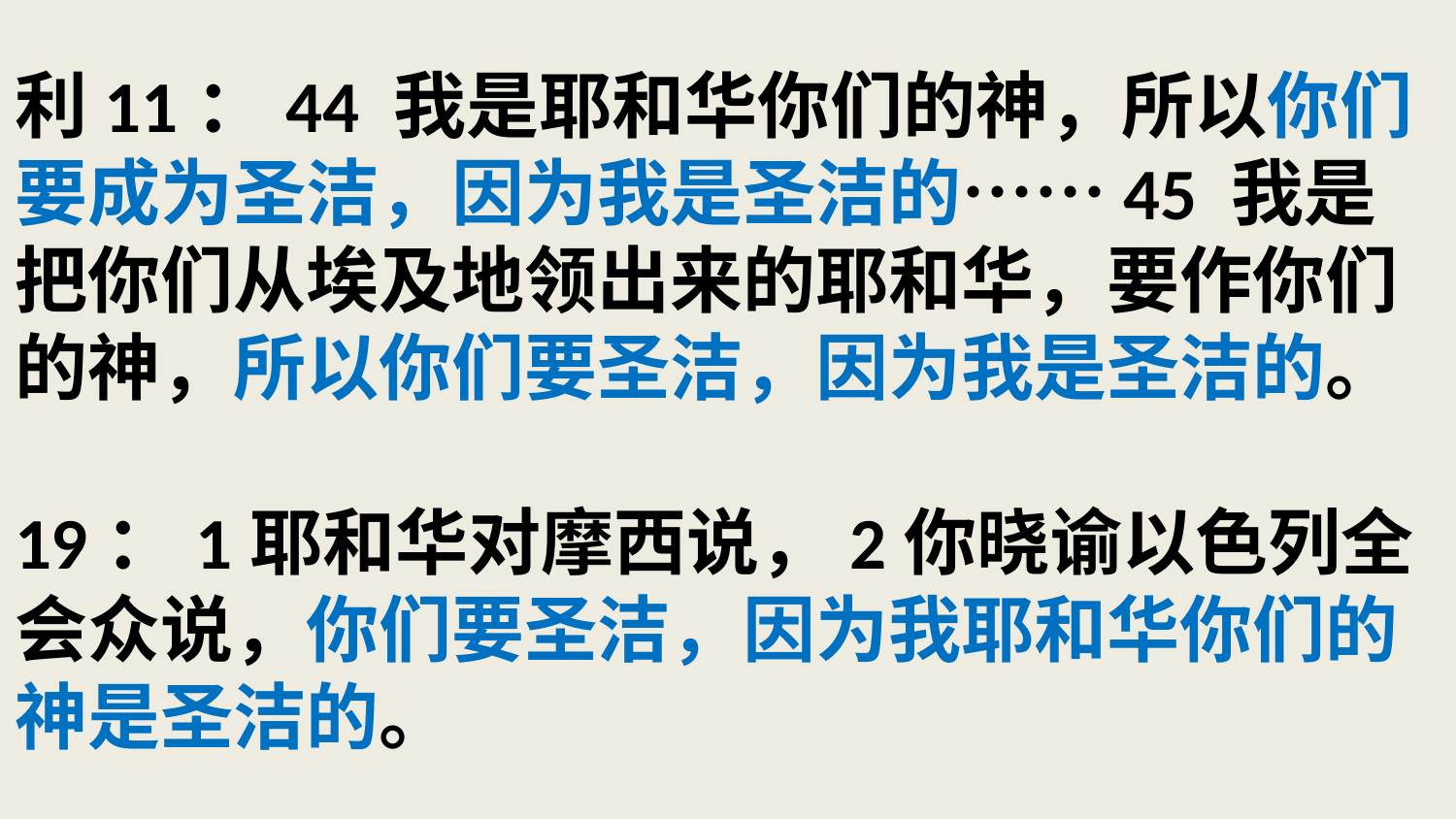

# 利11：44 我是耶和华你们的神，所以你们要成为圣洁，因为我是圣洁的……45 我是把你们从埃及地领出来的耶和华，要作你们的神，所以你们要圣洁，因为我是圣洁的。 19：1耶和华对摩西说，2你晓谕以色列全会众说，你们要圣洁，因为我耶和华你们的神是圣洁的。